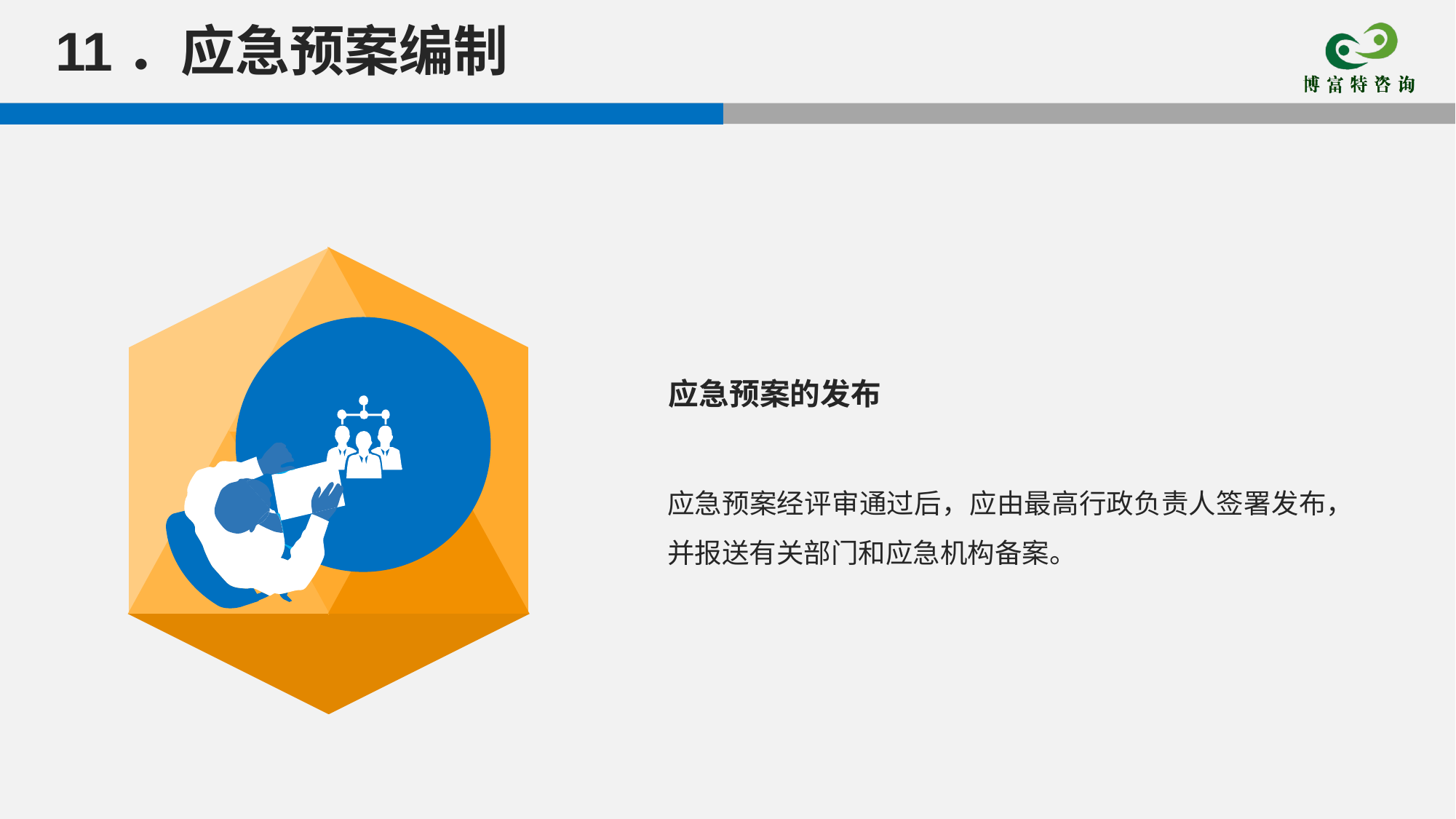

11．应急预案编制

应急预案的发布
应急预案经评审通过后，应由最高行政负责人签署发布，并报送有关部门和应急机构备案。